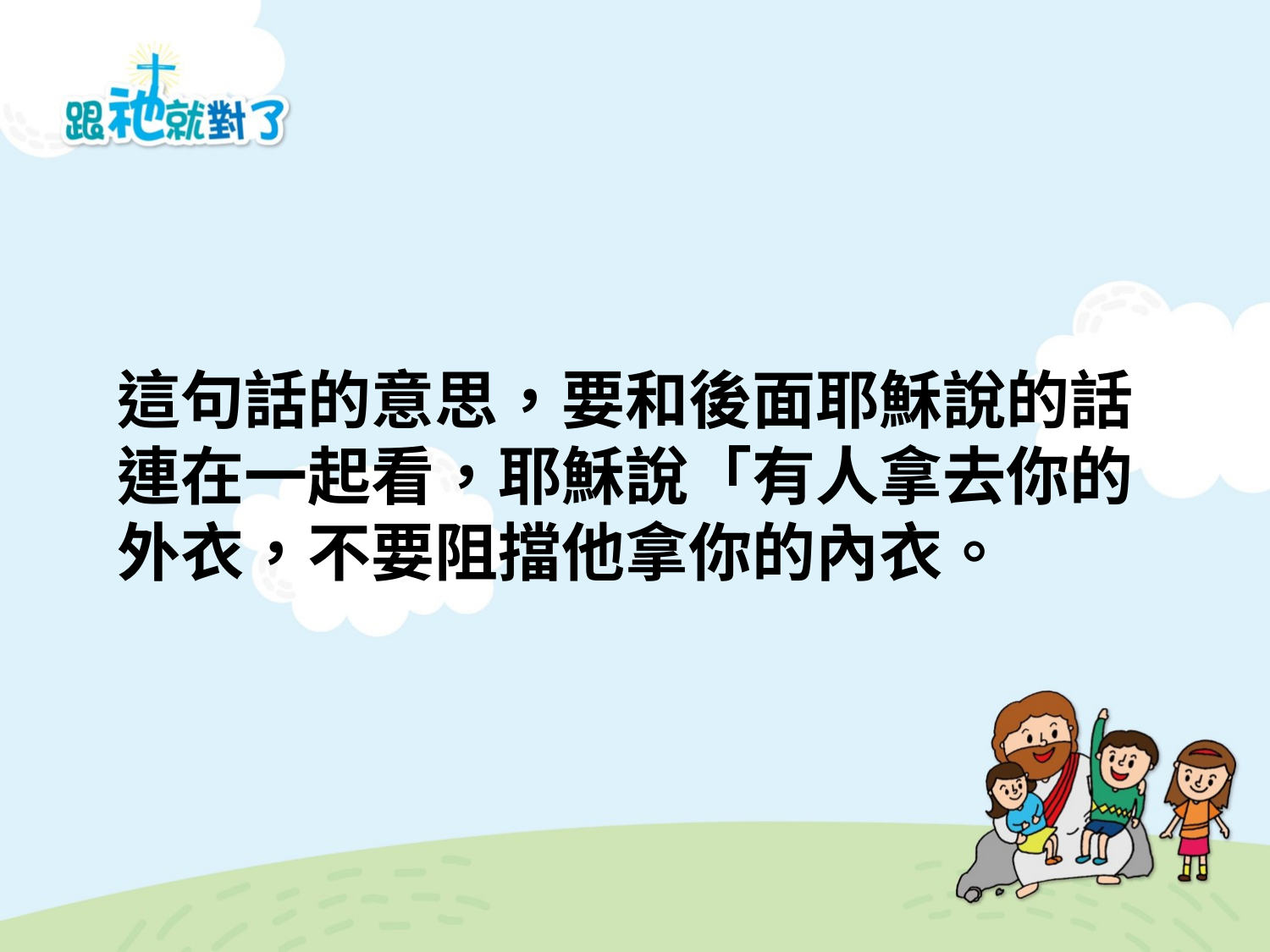

這句話的意思，要和後面耶穌說的話連在一起看，耶穌說「有人拿去你的外衣，不要阻擋他拿你的內衣。